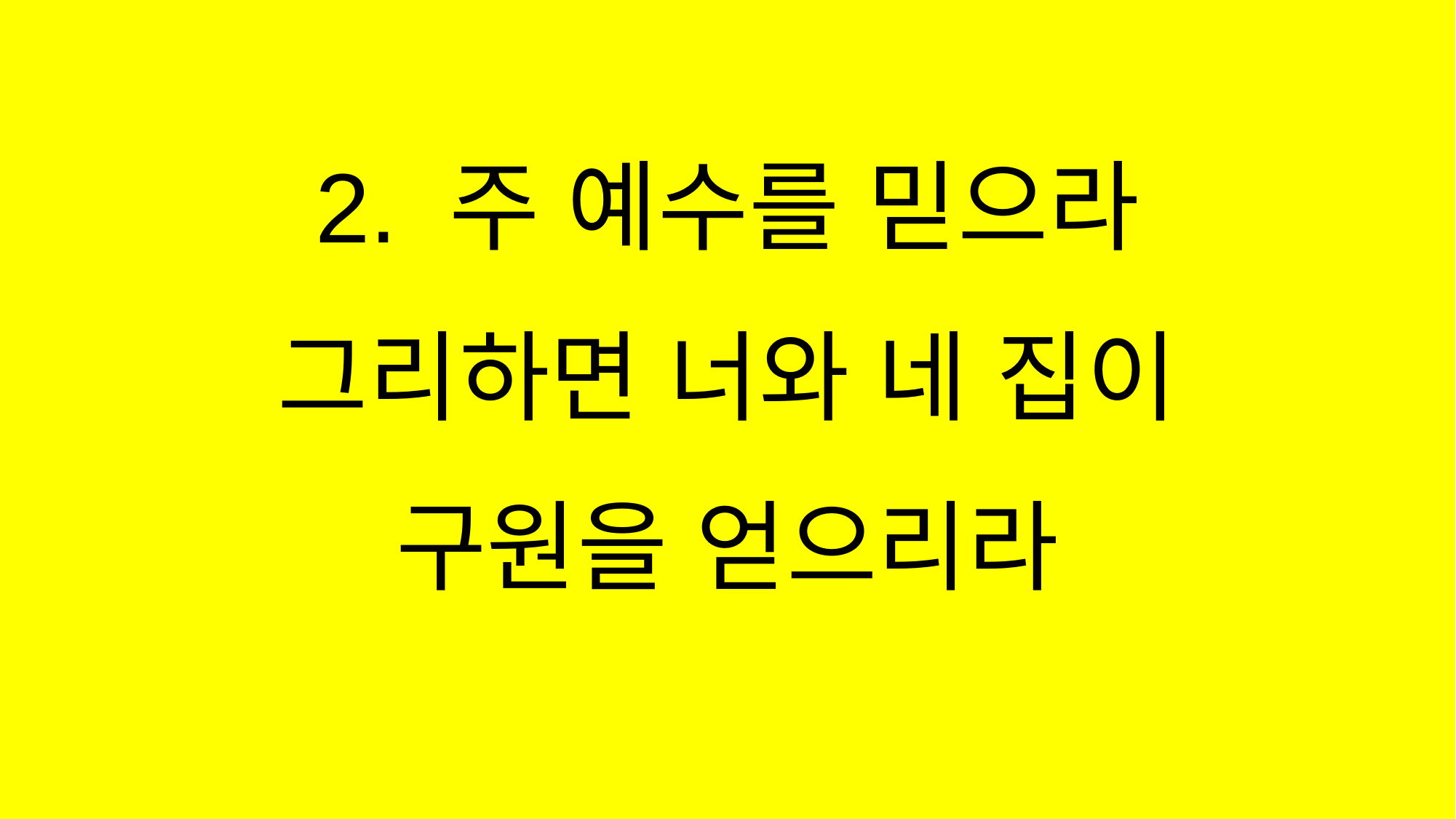

#
2. 주 예수를 믿으라

그리하면 너와 네 집이

구원을 얻으리라